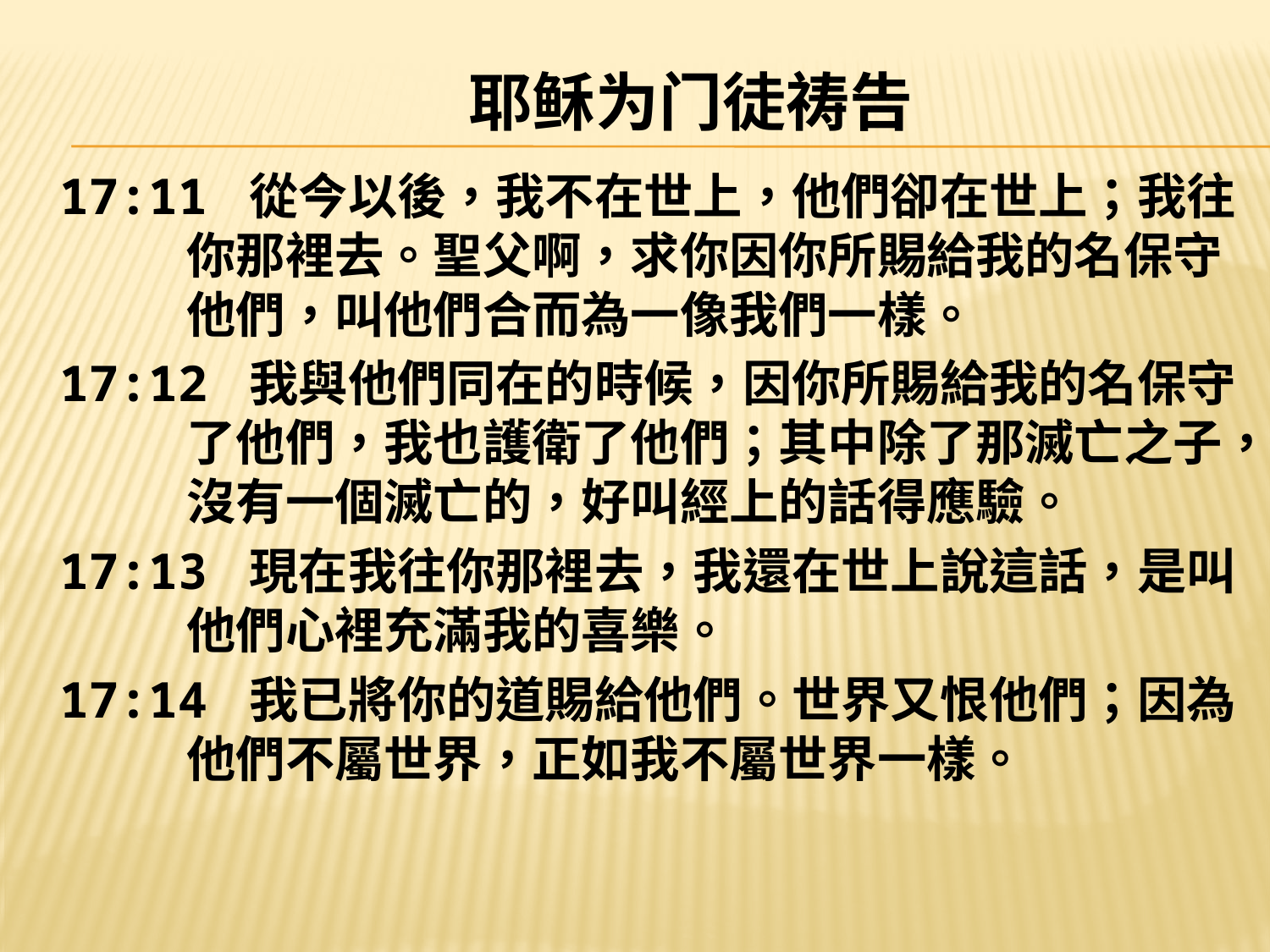

# 耶稣为门徒祷告
17:11 從今以後，我不在世上，他們卻在世上；我往	你那裡去。聖父啊，求你因你所賜給我的名保守	他們，叫他們合而為一像我們一樣。
17:12 我與他們同在的時候，因你所賜給我的名保守	了他們，我也護衛了他們；其中除了那滅亡之子，	沒有一個滅亡的，好叫經上的話得應驗。
17:13 現在我往你那裡去，我還在世上說這話，是叫	他們心裡充滿我的喜樂。
17:14 我已將你的道賜給他們。世界又恨他們；因為	他們不屬世界，正如我不屬世界一樣。